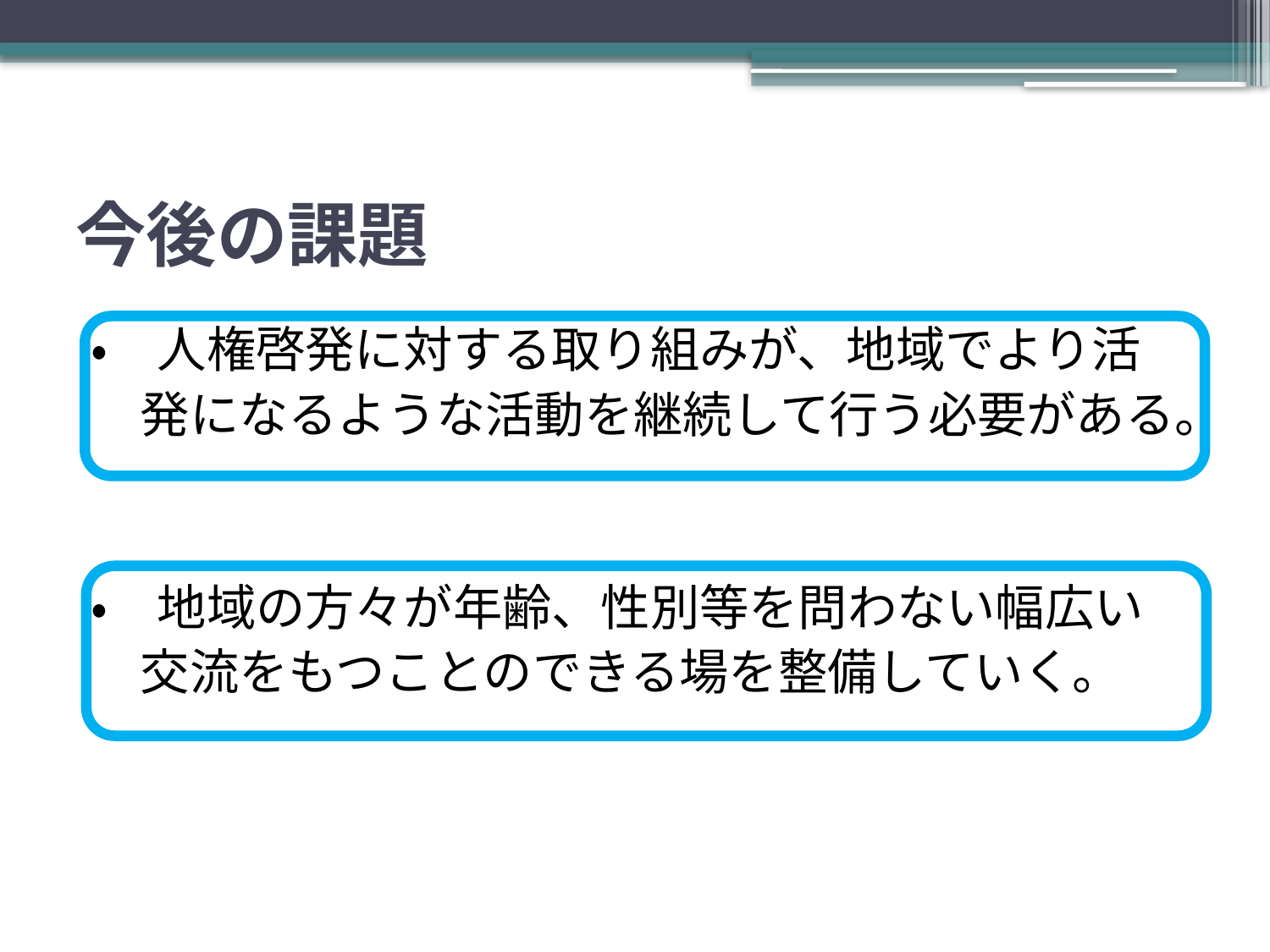

# 今後の課題
・　人権啓発に対する取り組みが、地域でより活
　発になるような活動を継続して行う必要がある。

・　地域の方々が年齢、性別等を問わない幅広い
　交流をもつことのできる場を整備していく。